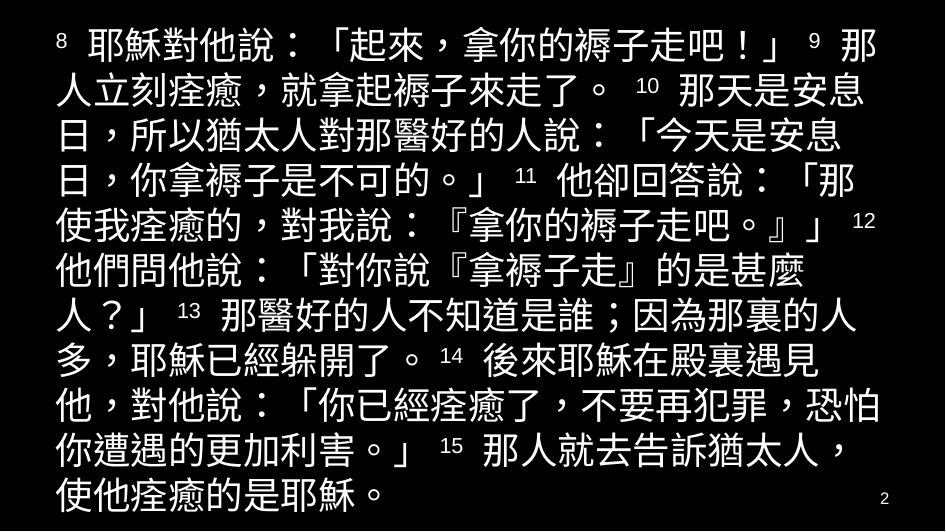

8 耶穌對他說：「起來，拿你的褥子走吧！」9 那人立刻痊癒，就拿起褥子來走了。 10 那天是安息日，所以猶太人對那醫好的人說：「今天是安息日，你拿褥子是不可的。」11 他卻回答說：「那使我痊癒的，對我說：『拿你的褥子走吧。』」12 他們問他說：「對你說『拿褥子走』的是甚麼人？」13 那醫好的人不知道是誰；因為那裏的人多，耶穌已經躲開了。14 後來耶穌在殿裏遇見他，對他說：「你已經痊癒了，不要再犯罪，恐怕你遭遇的更加利害。」15 那人就去告訴猶太人，使他痊癒的是耶穌。
2